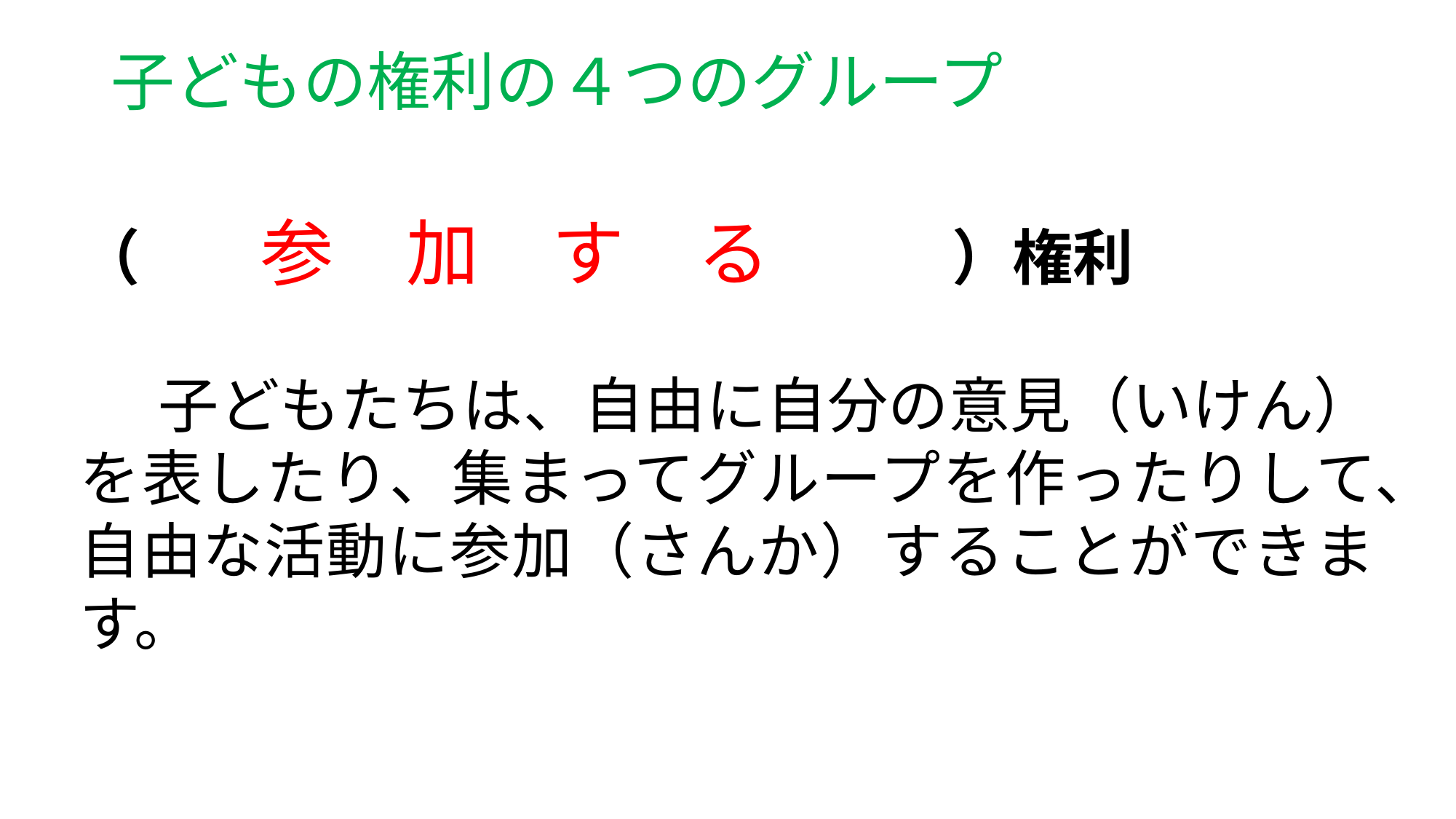

# 子どもの権利の４つのグループ
（　　参　加　す　る　　　）権利

　子どもたちは、自由に自分の意見（いけん）を表したり、集まってグループを作ったりして、自由な活動に参加（さんか）することができます。